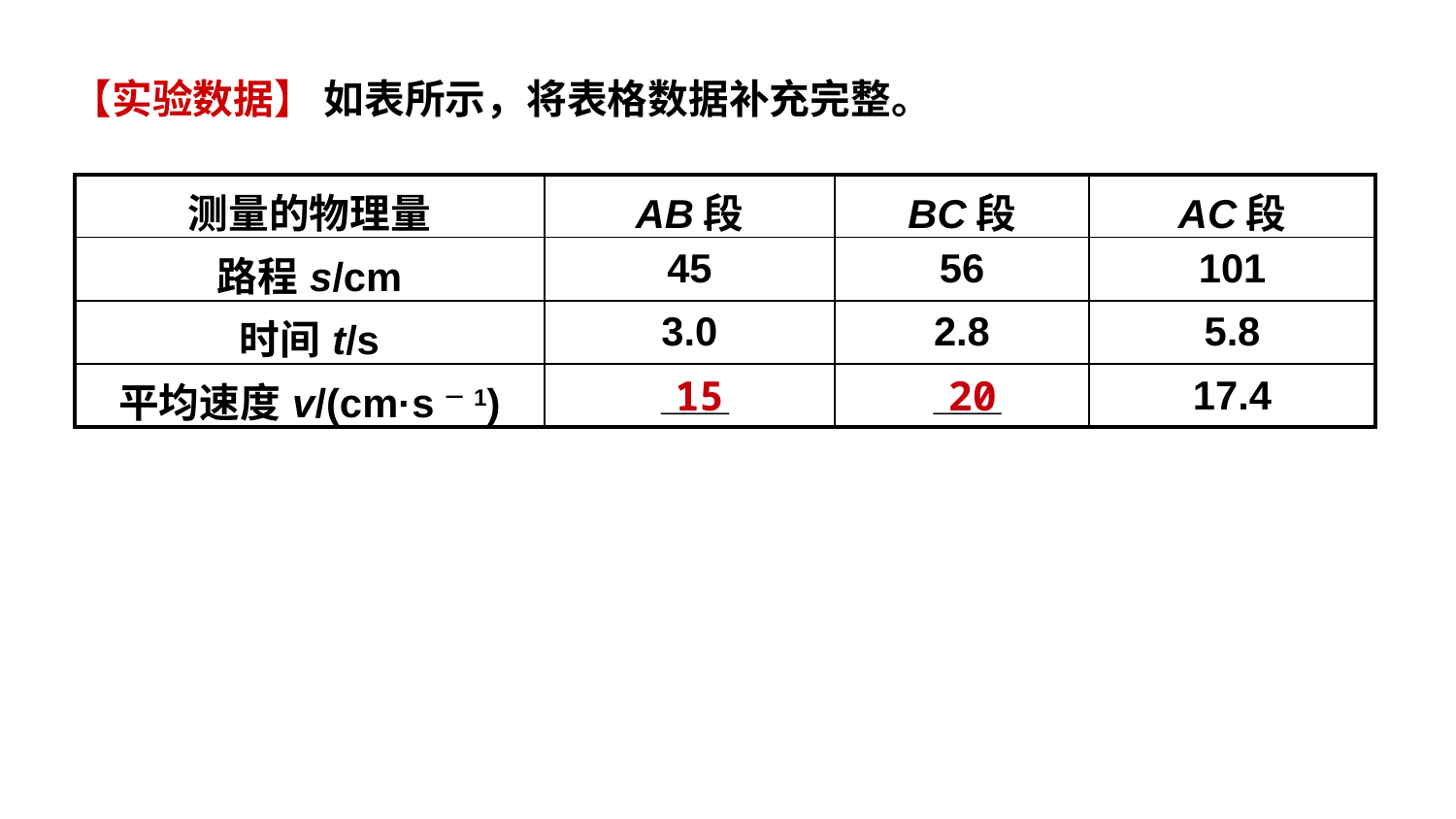

【实验数据】 如表所示，将表格数据补充完整。
| 测量的物理量 | AB段 | BC段 | AC段 |
| --- | --- | --- | --- |
| 路程s/cm | 45 | 56 | 101 |
| 时间t/s | 3.0 | 2.8 | 5.8 |
| 平均速度v/(cm·s－1) | \_\_\_ | \_\_\_ | 17.4 |
15
20